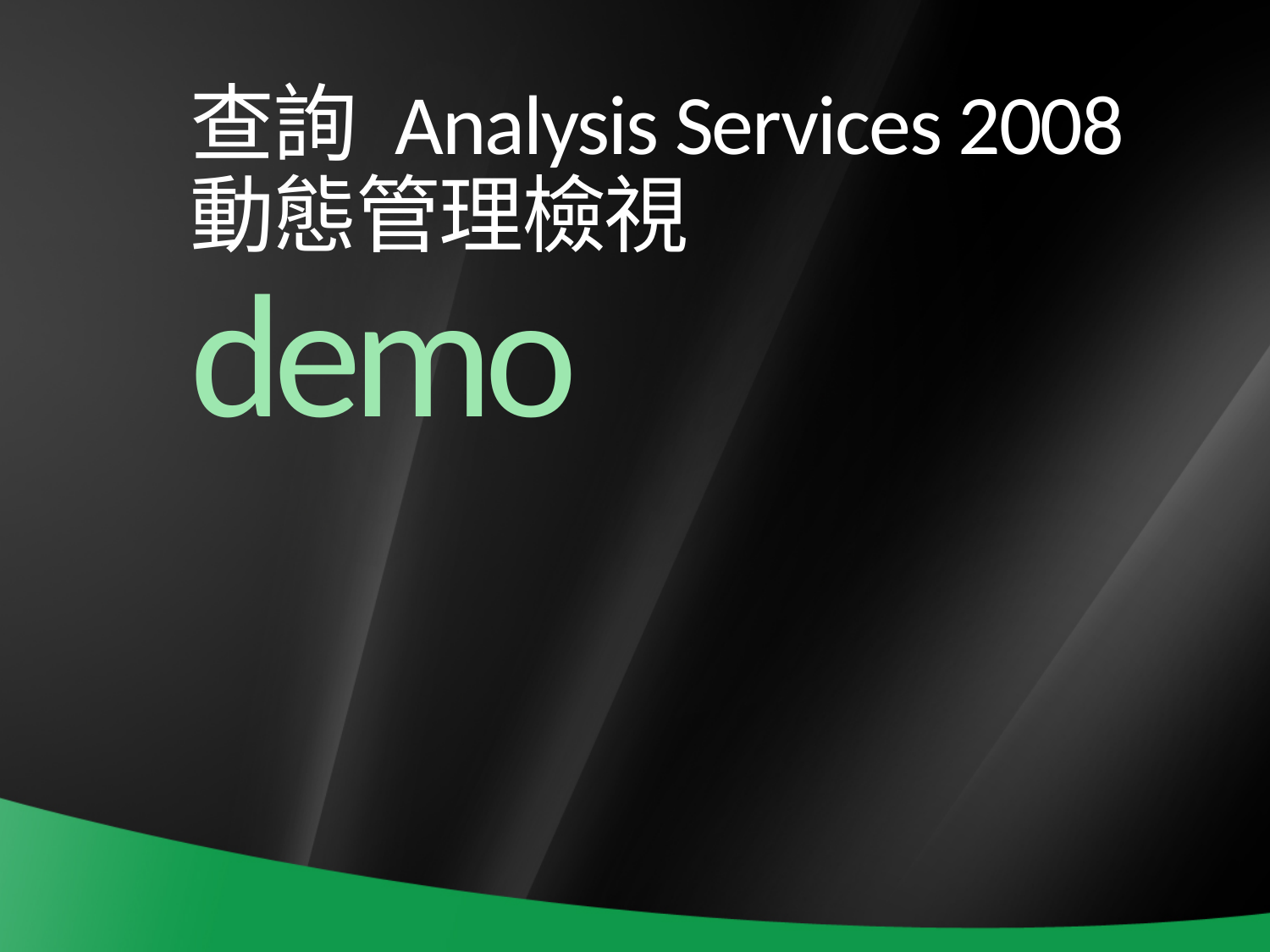

# 查詢 Analysis Services 2008 動態管理檢視
demo